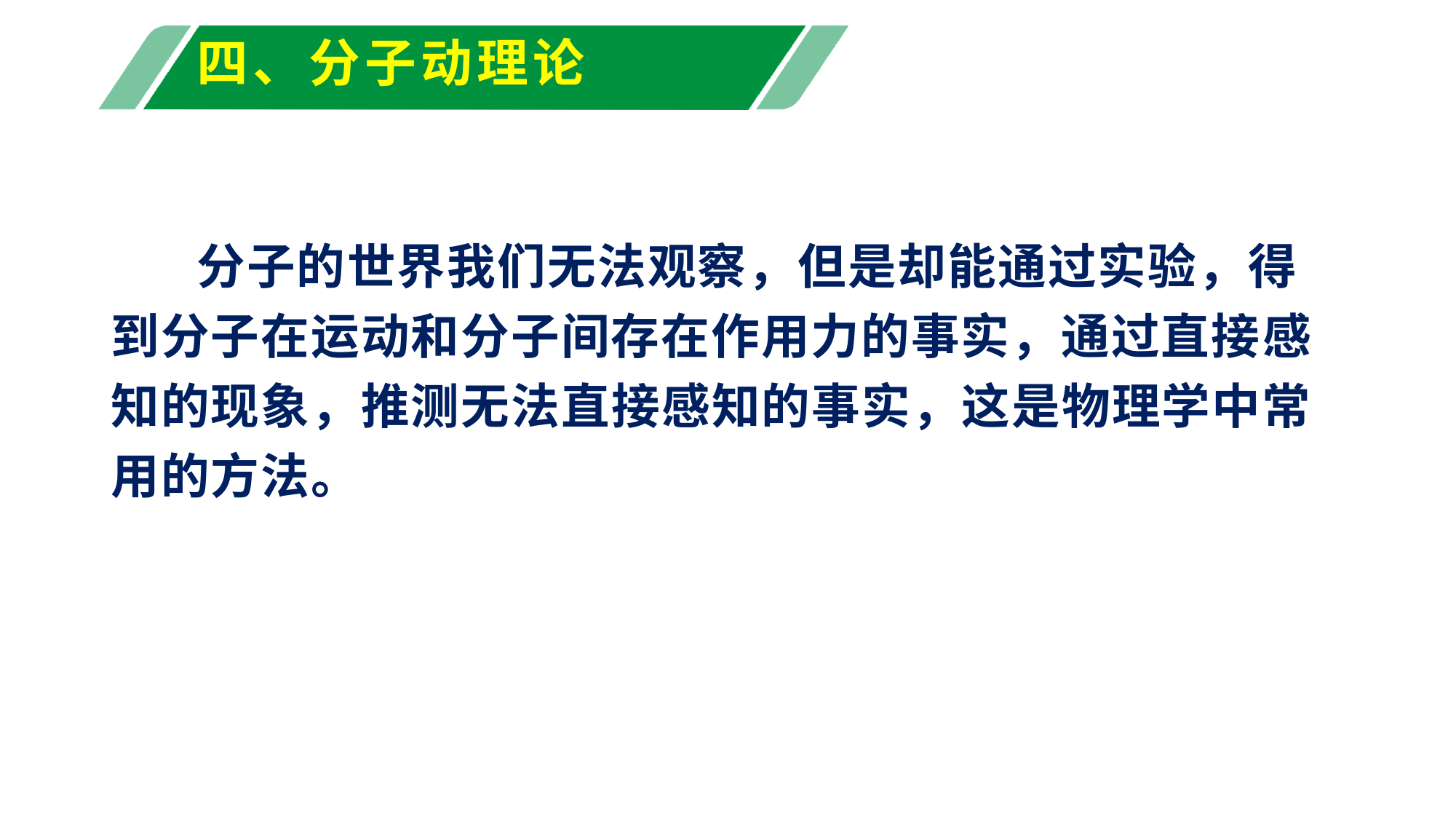

# 四、分子动理论

分子的世界我们无法观察，但是却能通过实验，得到分子在运动和分子间存在作用力的事实，通过直接感知的现象，推测无法直接感知的事实，这是物理学中常用的方法。